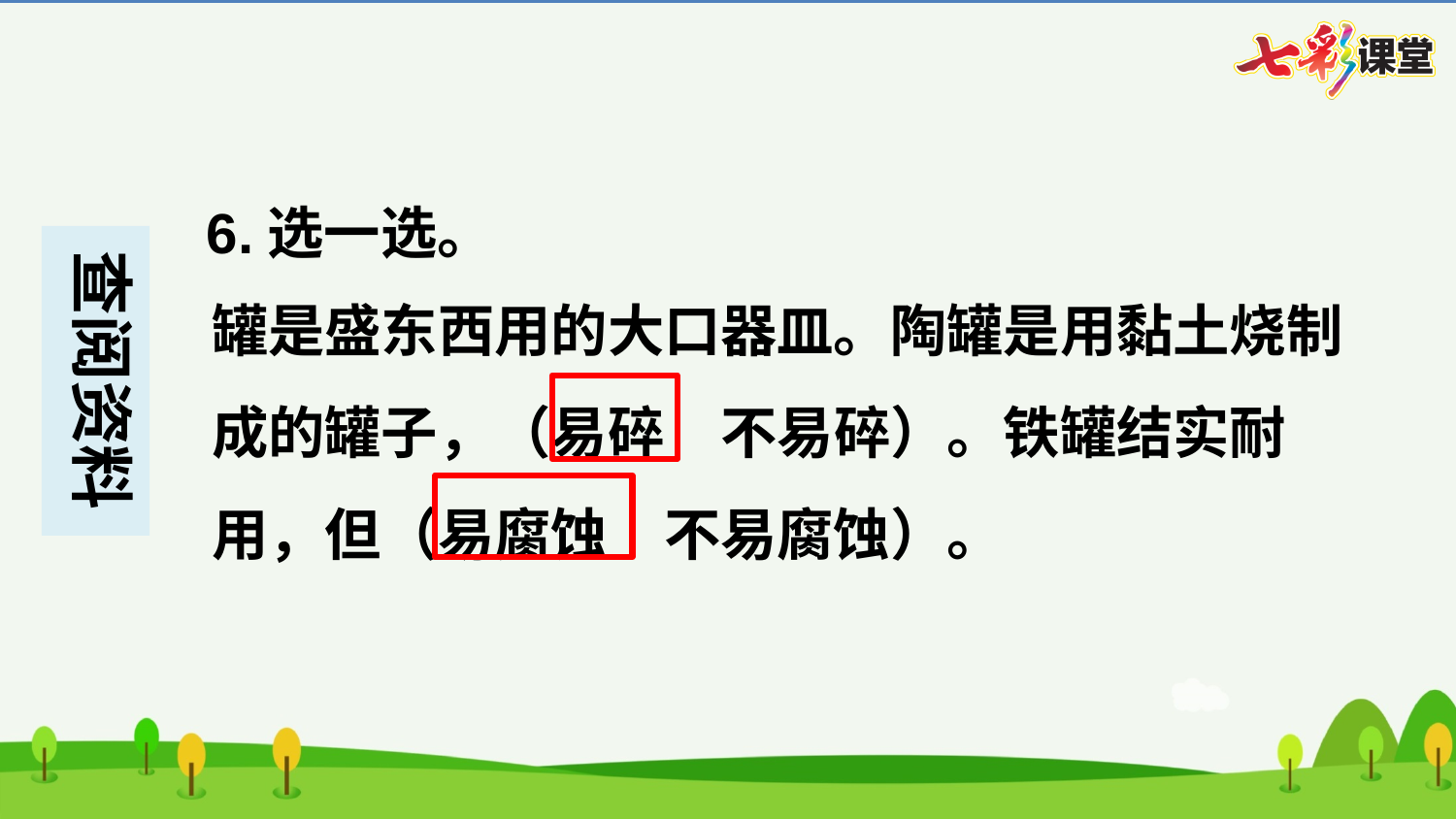

6.选一选。
罐是盛东西用的大口器皿。陶罐是用黏土烧制成的罐子，（易碎　不易碎）。铁罐结实耐用，但（易腐蚀　不易腐蚀）。